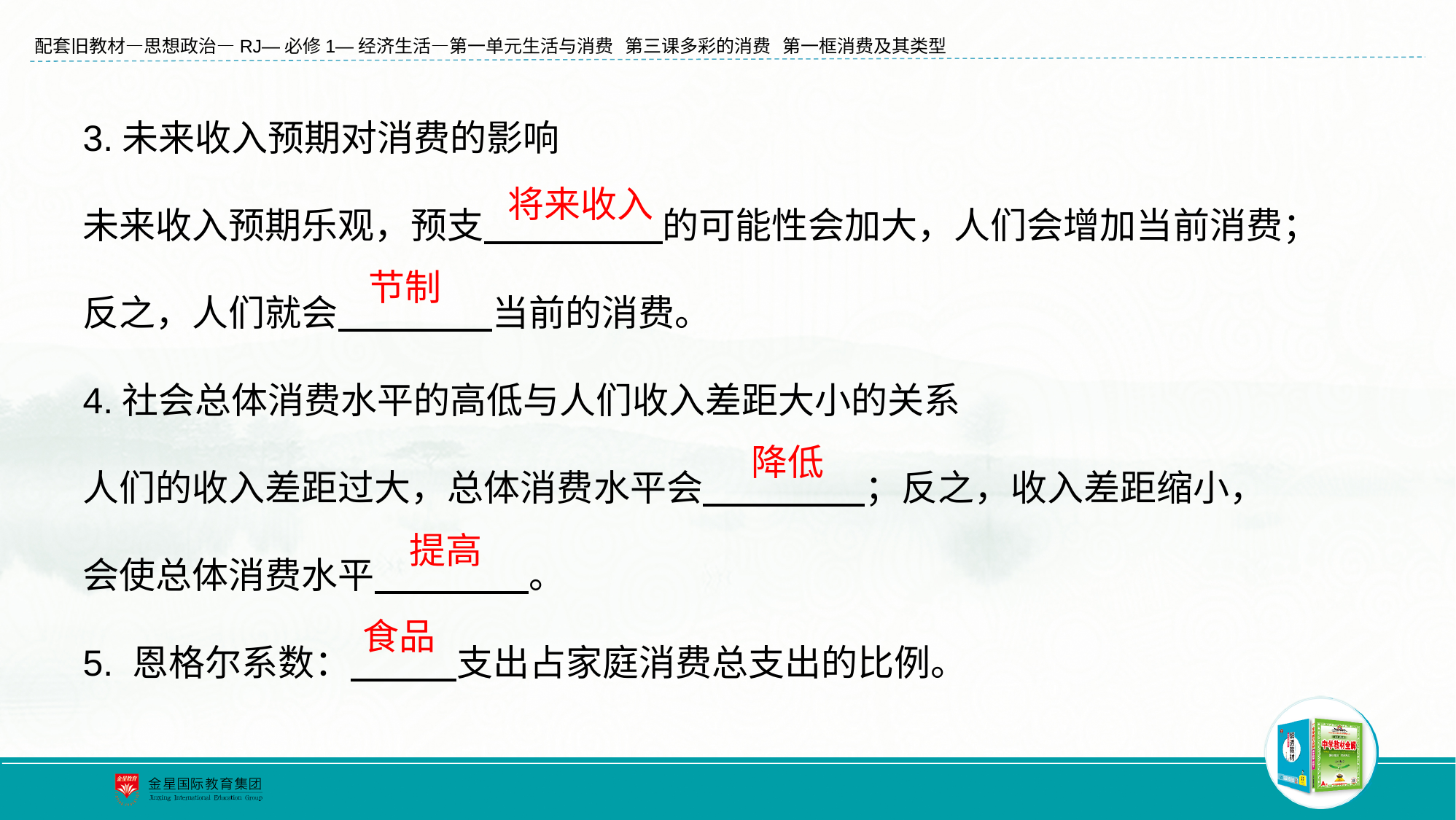

3.未来收入预期对消费的影响
未来收入预期乐观，预支　   　　 　的可能性会加大，人们会增加当前消费；反之，人们就会　　 　　当前的消费。
4.社会总体消费水平的高低与人们收入差距大小的关系
人们的收入差距过大，总体消费水平会　 　　 　；反之，收入差距缩小，
会使总体消费水平　　　 　。
5. 恩格尔系数：　    　支出占家庭消费总支出的比例。
将来收入
节制
降低
提高
食品